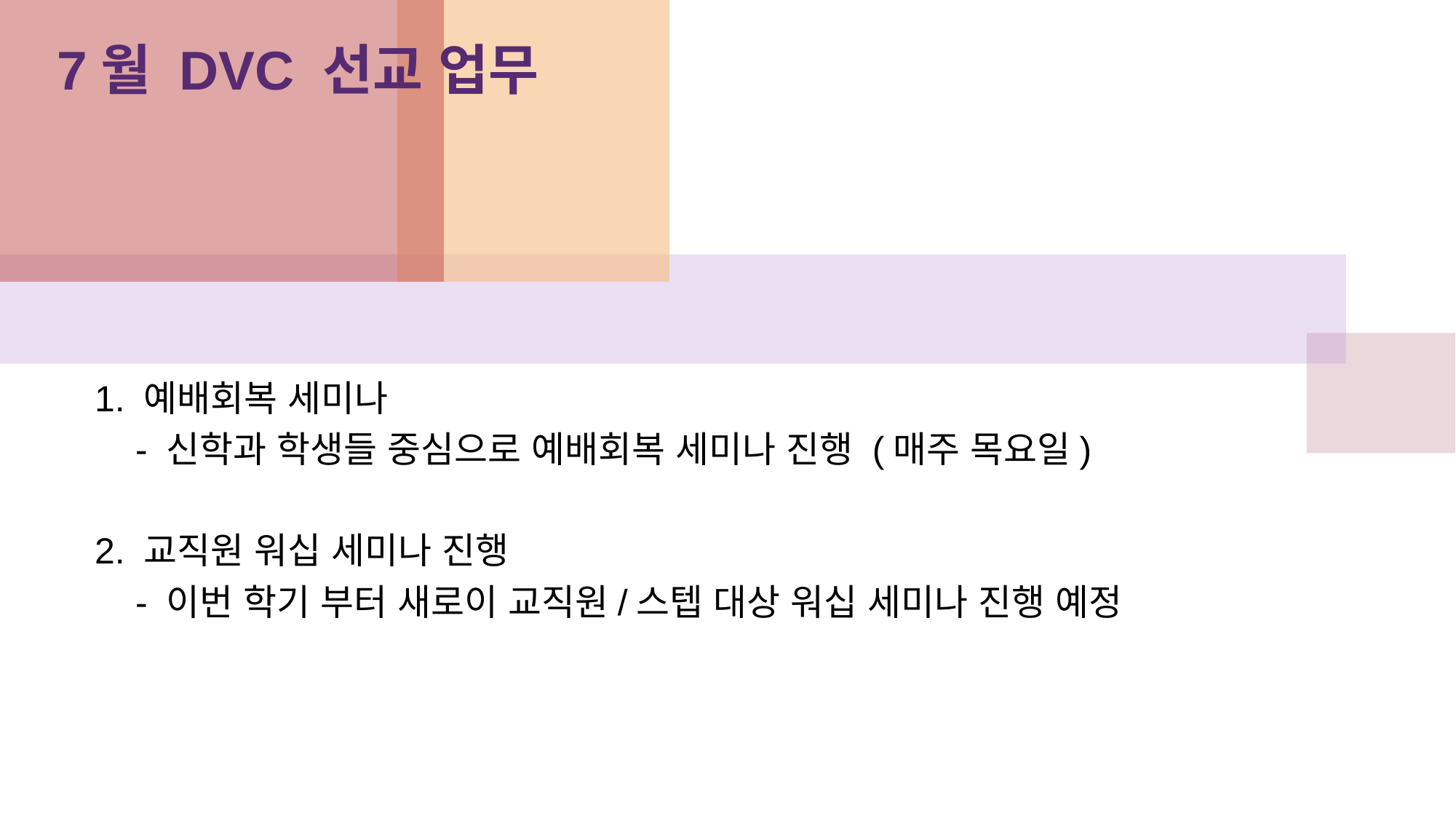

1. 예배회복 세미나
    - 신학과 학생들 중심으로 예배회복 세미나 진행 (매주 목요일)

2. 교직원 워십 세미나 진행
    - 이번 학기 부터 새로이 교직원/스텝 대상 워십 세미나 진행 예정
# 7월 DVC 선교 업무